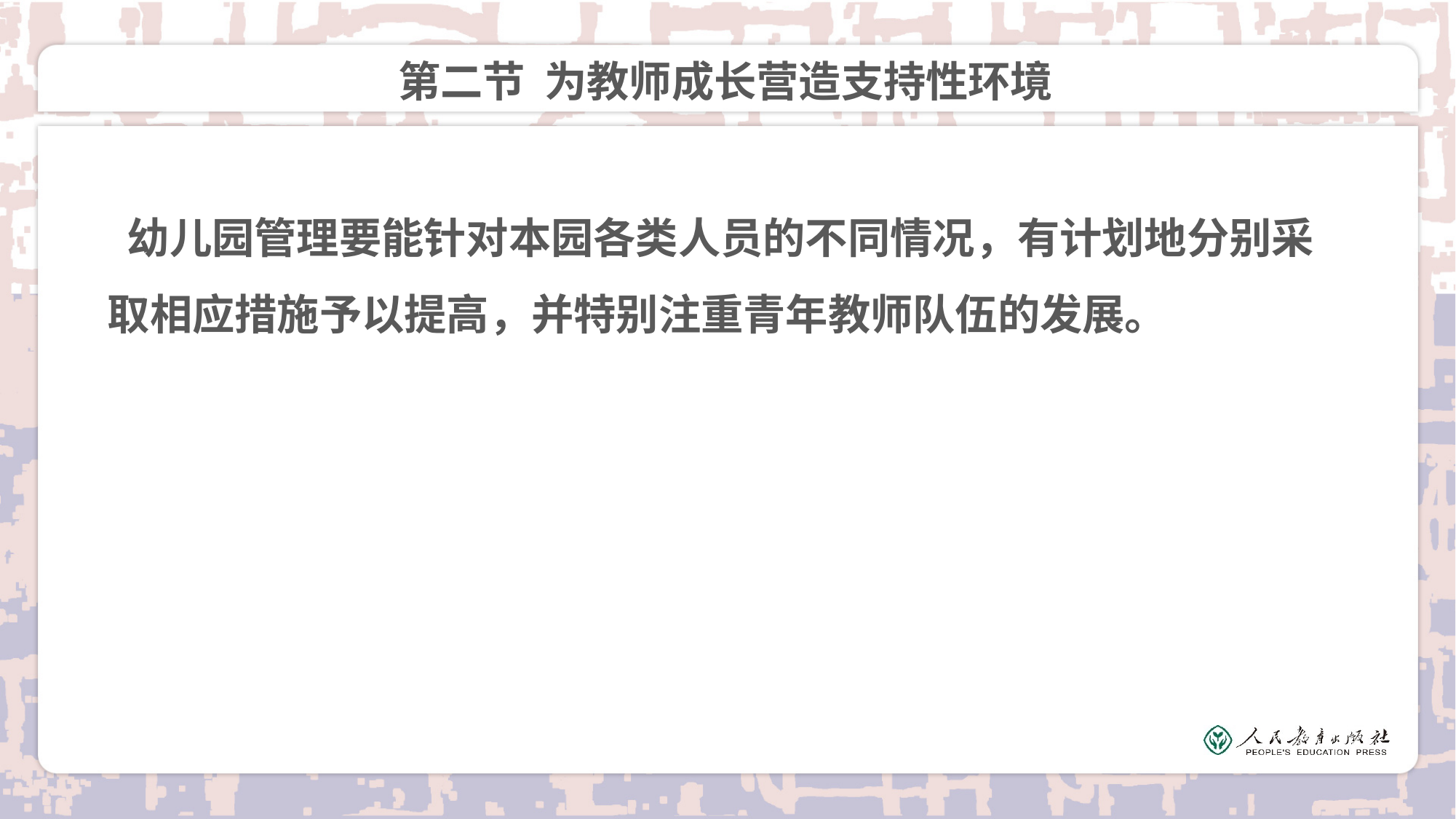

# 第二节  为教师成长营造支持性环境
 幼儿园管理要能针对本园各类人员的不同情况，有计划地分别采取相应措施予以提高，并特别注重青年教师队伍的发展。